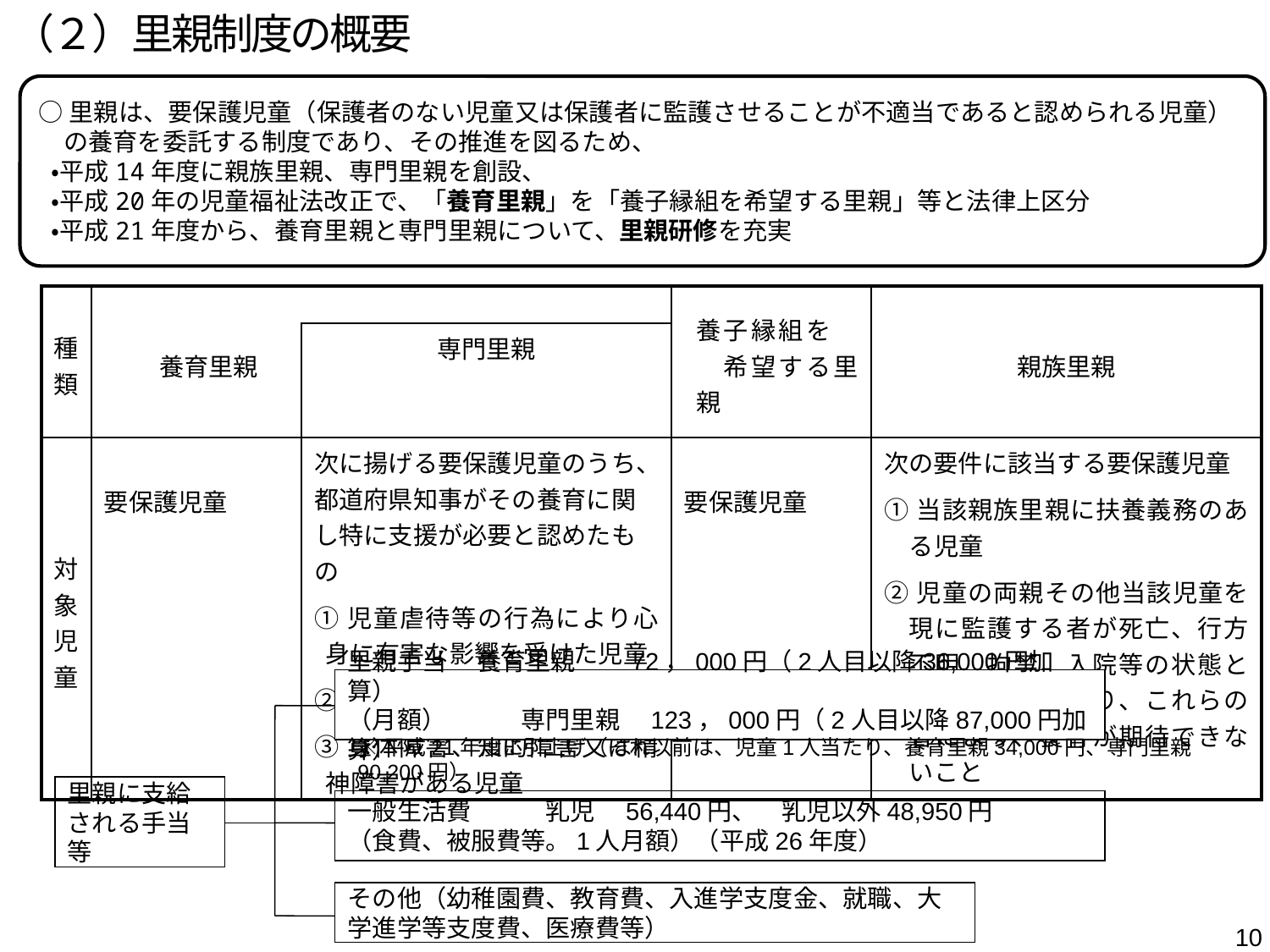

（２）里親制度の概要
○里親は、要保護児童（保護者のない児童又は保護者に監護させることが不適当であると認められる児童）の養育を委託する制度であり、その推進を図るため、
・平成14年度に親族里親、専門里親を創設、
・平成20年の児童福祉法改正で、「養育里親」を「養子縁組を希望する里親」等と法律上区分
・平成21年度から、養育里親と専門里親について、里親研修を充実
| 種類 | 養育里親 |  | 養子縁組を　　希望する里親 | 親族里親 |
| --- | --- | --- | --- | --- |
|  |  | 専門里親 |  |  |
| 対象児童 | 要保護児童 | 次に揚げる要保護児童のうち、都道府県知事がその養育に関し特に支援が必要と認めたもの ①児童虐待等の行為により心身に有害な影響を受けた児童 ②非行等の問題を有する児童 ③身体障害、知的障害又は精神障害がある児童 | 要保護児童 | 次の要件に該当する要保護児童 ①当該親族里親に扶養義務のある児童 ②児童の両親その他当該児童を現に監護する者が死亡、行方不明、拘禁、入院等の状態となったことにより、これらの者により、養育が期待できないこと |

里親手当 　養育里親　　72，000円（2人目以降36,000円加算）
（月額）　　　専門里親　123，000円（2人目以降87,000円加算）
※平成21年度に引上げ（それ以前は、児童1人当たり、養育里親34,000円、専門里親90,200円）
里親に支給される手当等
一般生活費　　　乳児　56,440円、　乳児以外48,950円
（食費、被服費等。1人月額）（平成26年度）
その他（幼稚園費、教育費、入進学支度金、就職、大学進学等支度費、医療費等）
10